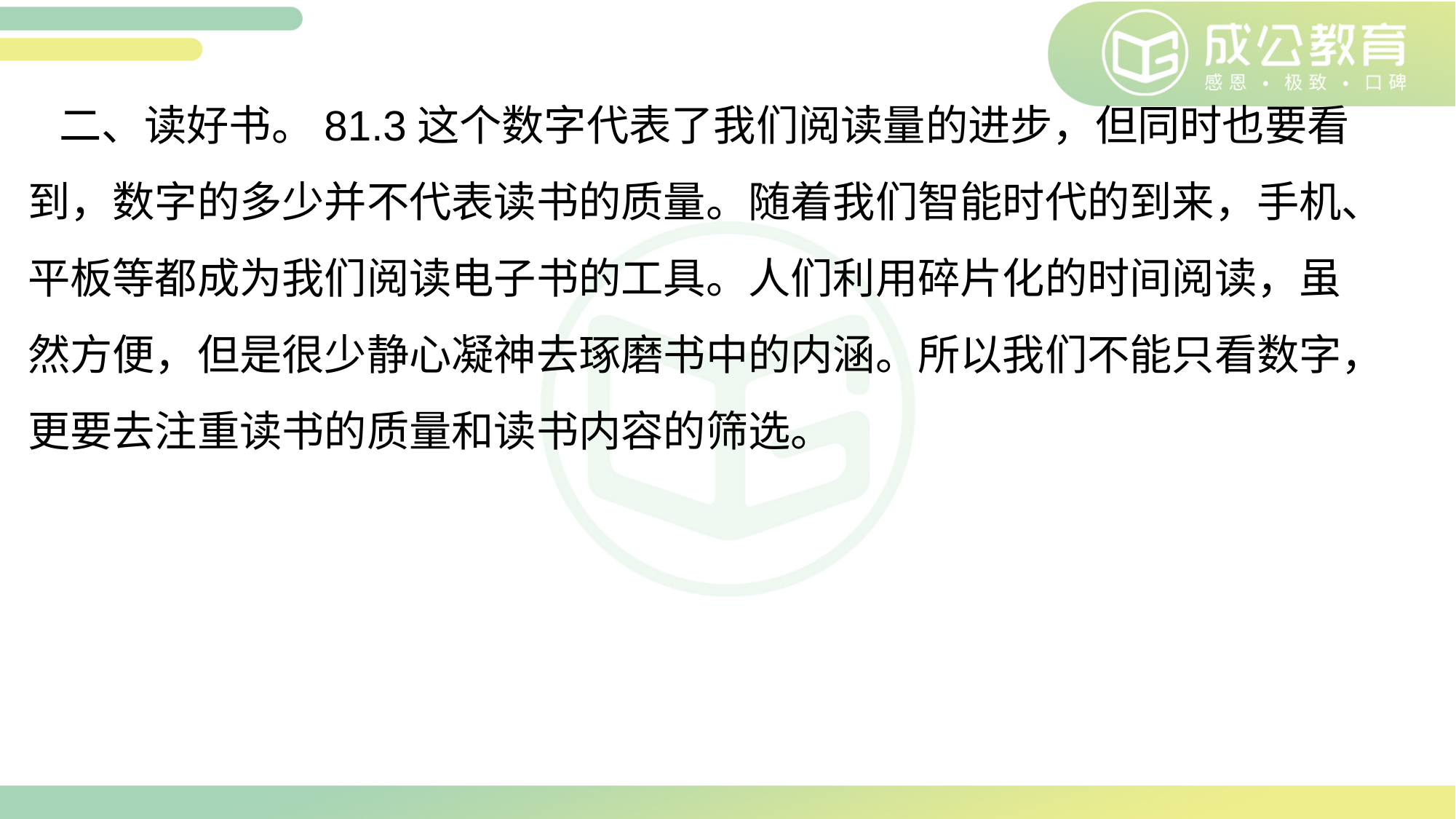

二、读好书。81.3这个数字代表了我们阅读量的进步，但同时也要看到，数字的多少并不代表读书的质量。随着我们智能时代的到来，手机、平板等都成为我们阅读电子书的工具。人们利用碎片化的时间阅读，虽然方便，但是很少静心凝神去琢磨书中的内涵。所以我们不能只看数字，更要去注重读书的质量和读书内容的筛选。